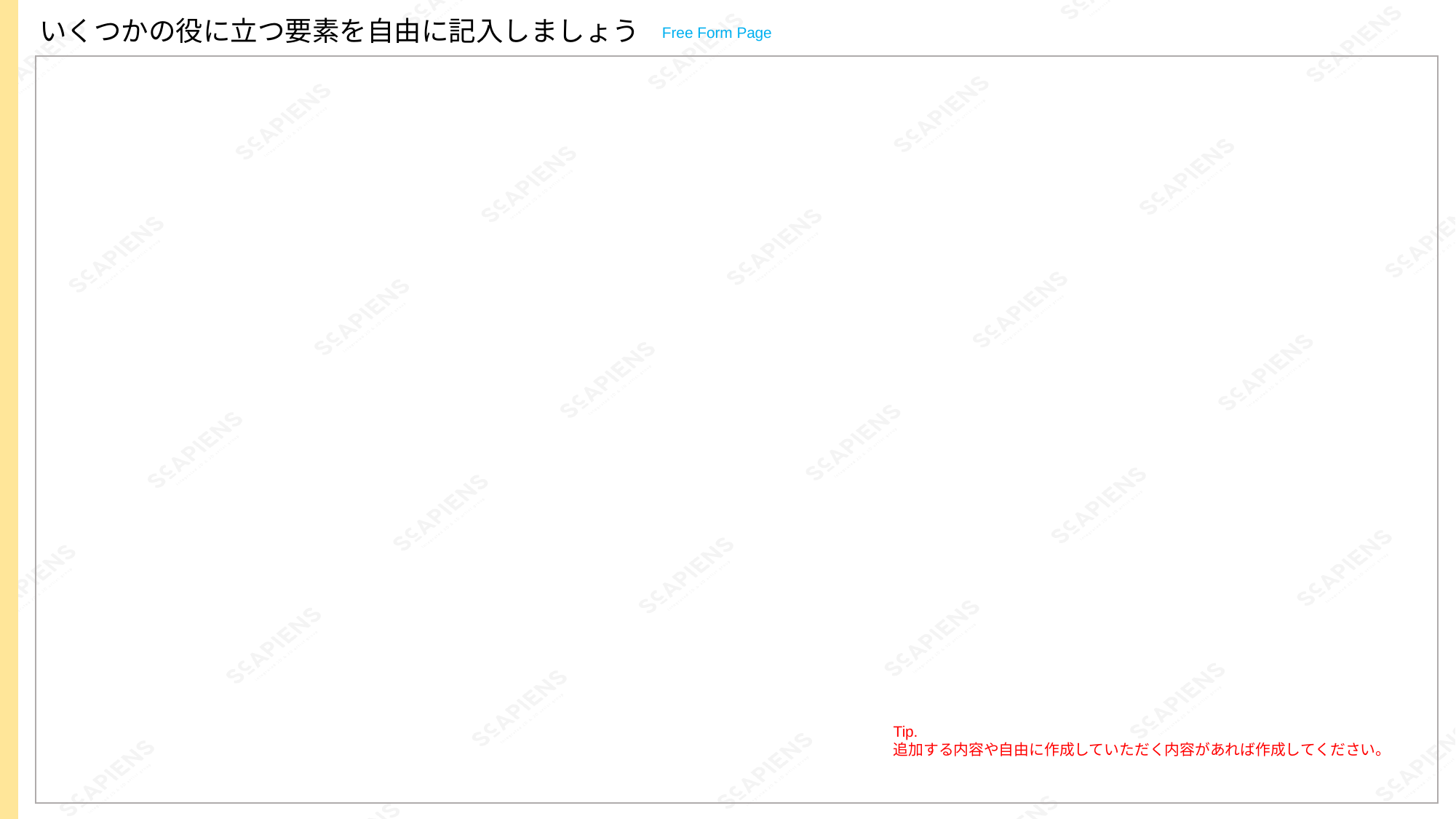

資料は白い領域にだけ入れてください。
いくつかの役に立つ要素を自由に記入しましょう
Free Form Page

資料は白い領域にだけ入れてください。
資料は白い領域にだけ入れてください。

Tip.
追加する内容や自由に作成していただく内容があれば作成してください。
資料は白い領域にだけ入れてください。